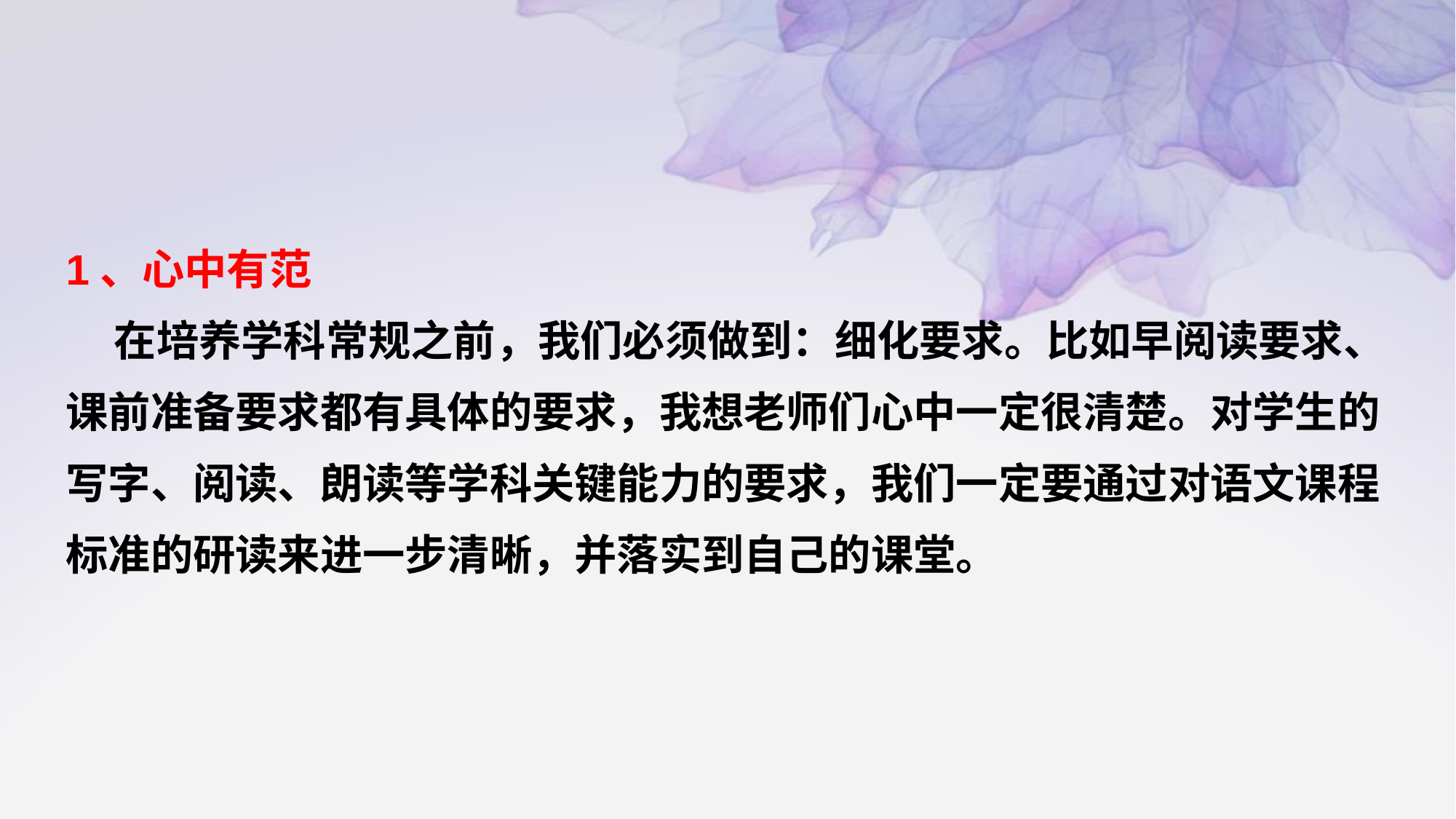

1、心中有范
    在培养学科常规之前，我们必须做到：细化要求。比如早阅读要求、课前准备要求都有具体的要求，我想老师们心中一定很清楚。对学生的写字、阅读、朗读等学科关键能力的要求，我们一定要通过对语文课程标准的研读来进一步清晰，并落实到自己的课堂。